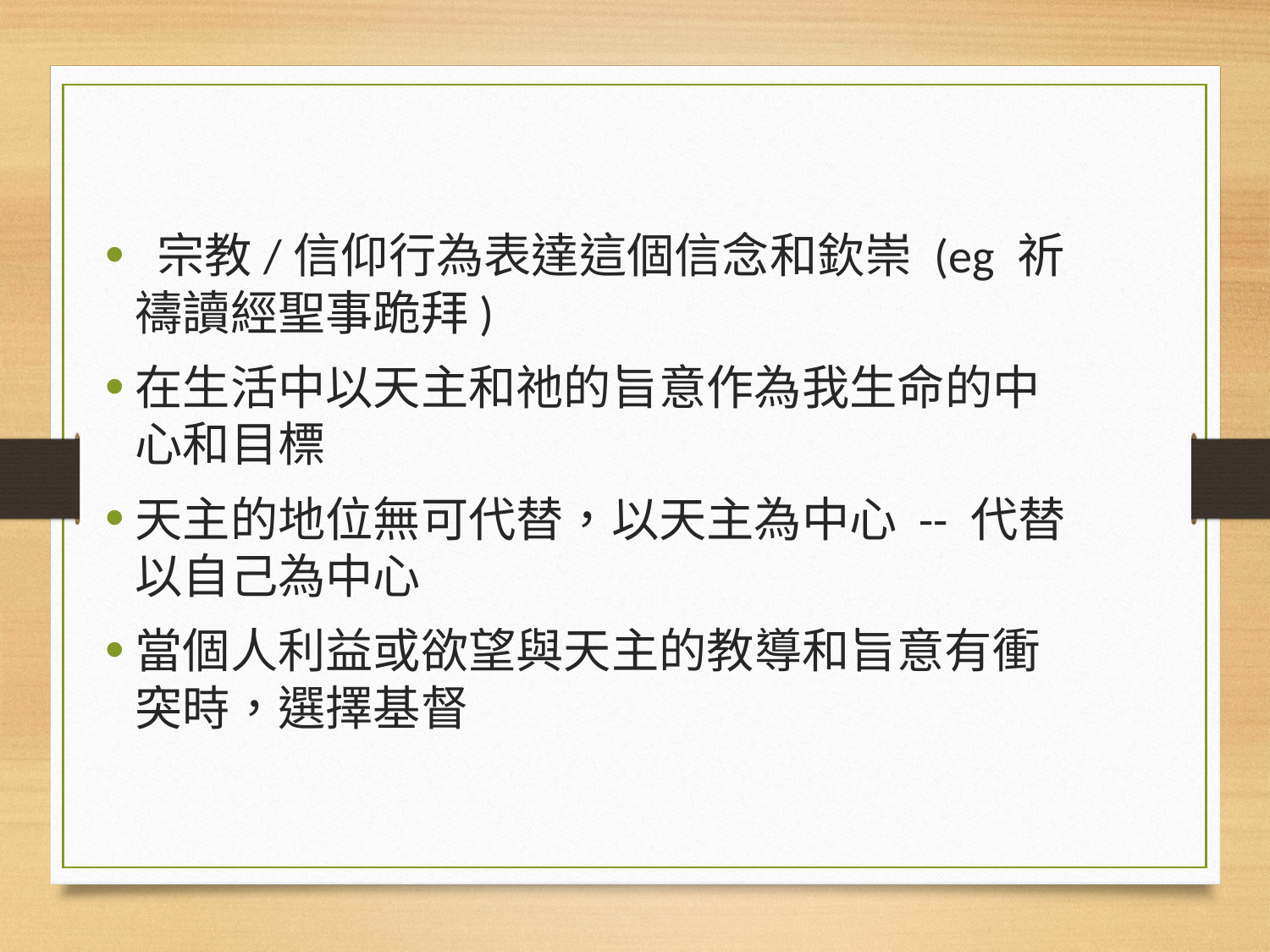

宗教/信仰行為表達這個信念和欽崇 (eg 祈禱讀經聖事跪拜)
在生活中以天主和祂的旨意作為我生命的中心和目標
天主的地位無可代替，以天主為中心 -- 代替以自己為中心
當個人利益或欲望與天主的教導和旨意有衝突時，選擇基督